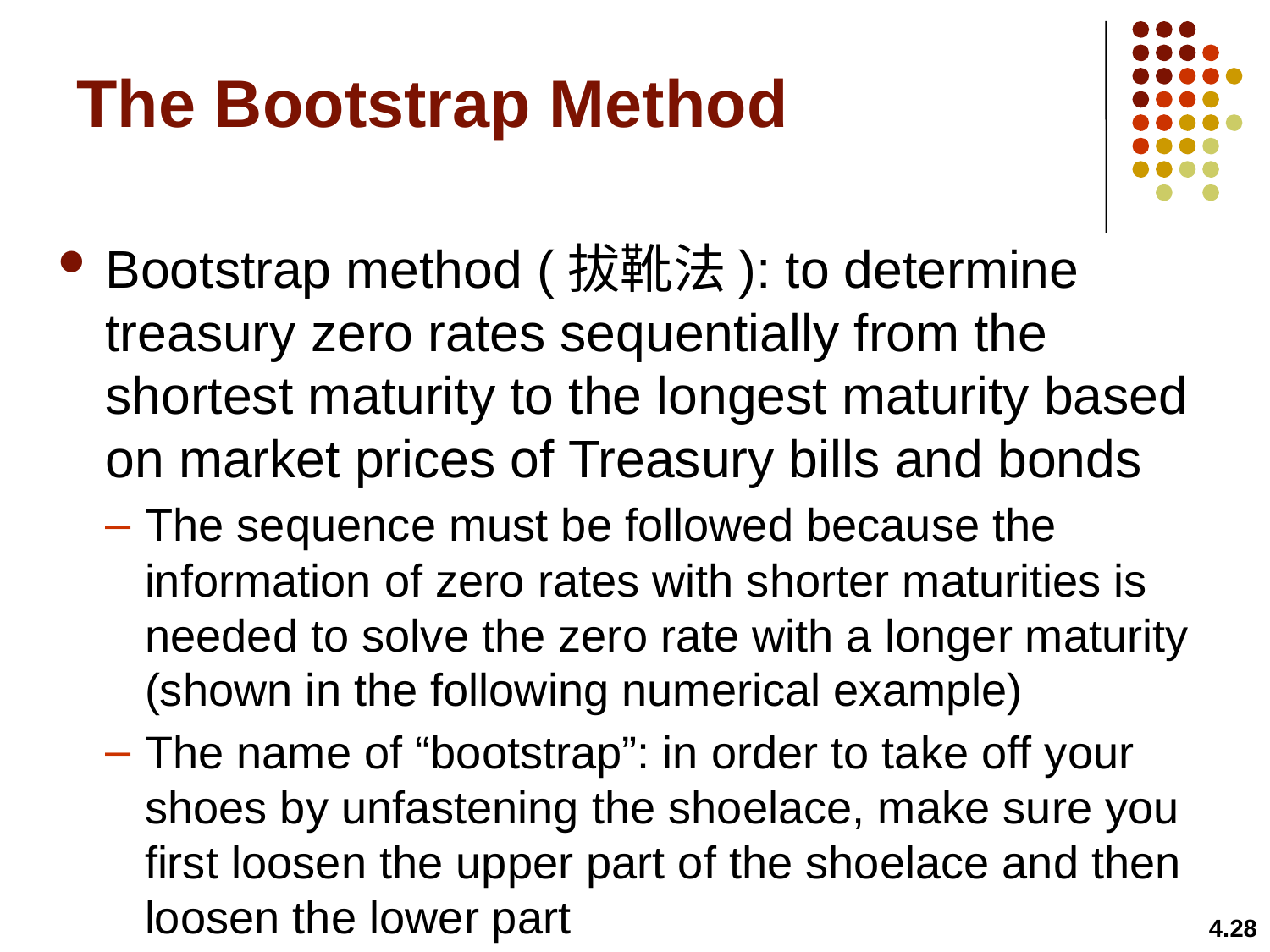

# The Bootstrap Method

Bootstrap method (拔靴法): to determine treasury zero rates sequentially from the shortest maturity to the longest maturity based on market prices of Treasury bills and bonds
The sequence must be followed because the information of zero rates with shorter maturities is needed to solve the zero rate with a longer maturity (shown in the following numerical example)
The name of “bootstrap”: in order to take off your shoes by unfastening the shoelace, make sure you first loosen the upper part of the shoelace and then loosen the lower part
4.28